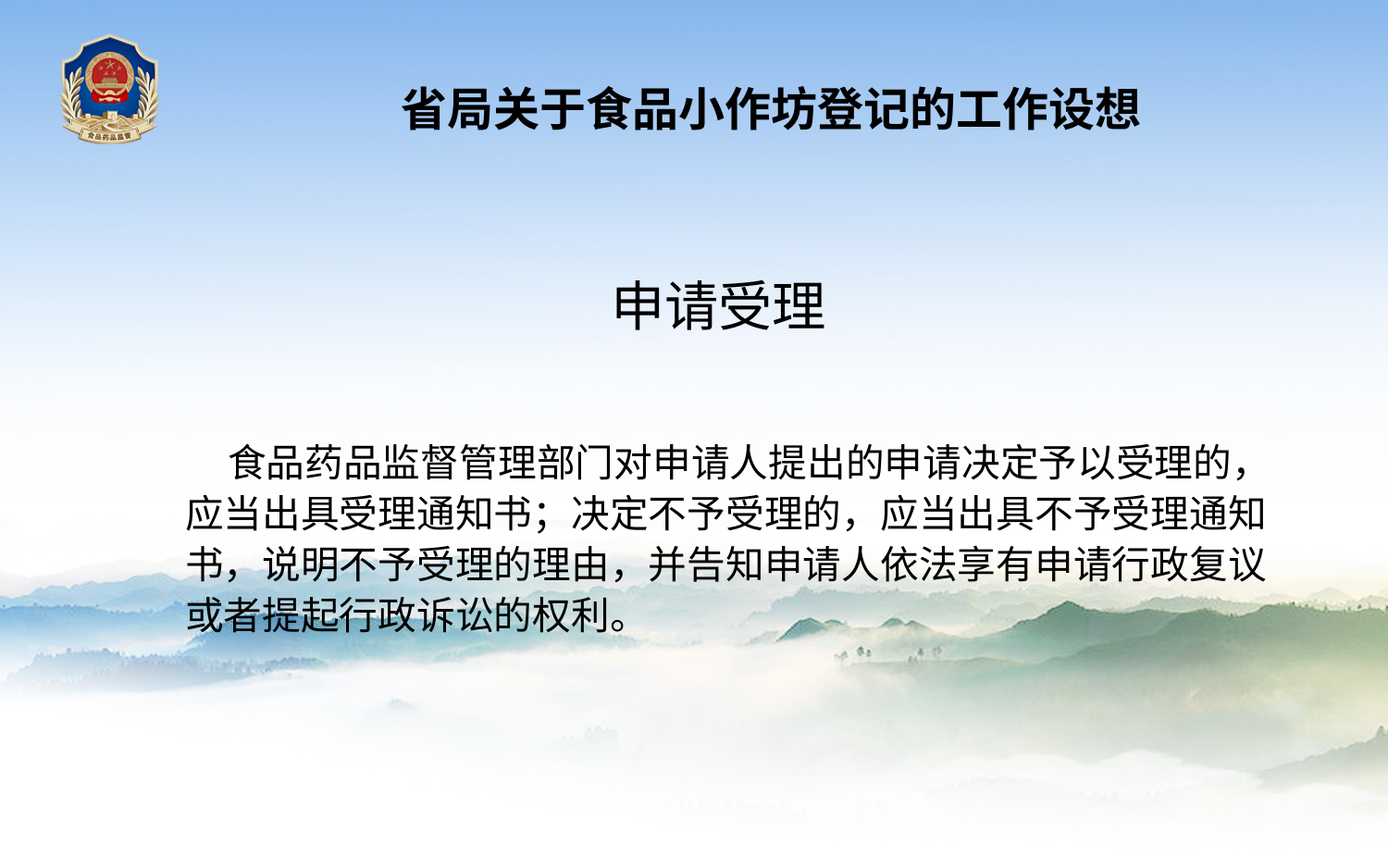

省局关于食品小作坊登记的工作设想

申请受理

          食品药品监督管理部门对申请人提出的申请决定予以受理的，应当出具受理通知书；决定不予受理的，应当出具不予受理通知书，说明不予受理的理由，并告知申请人依法享有申请行政复议或者提起行政诉讼的权利。